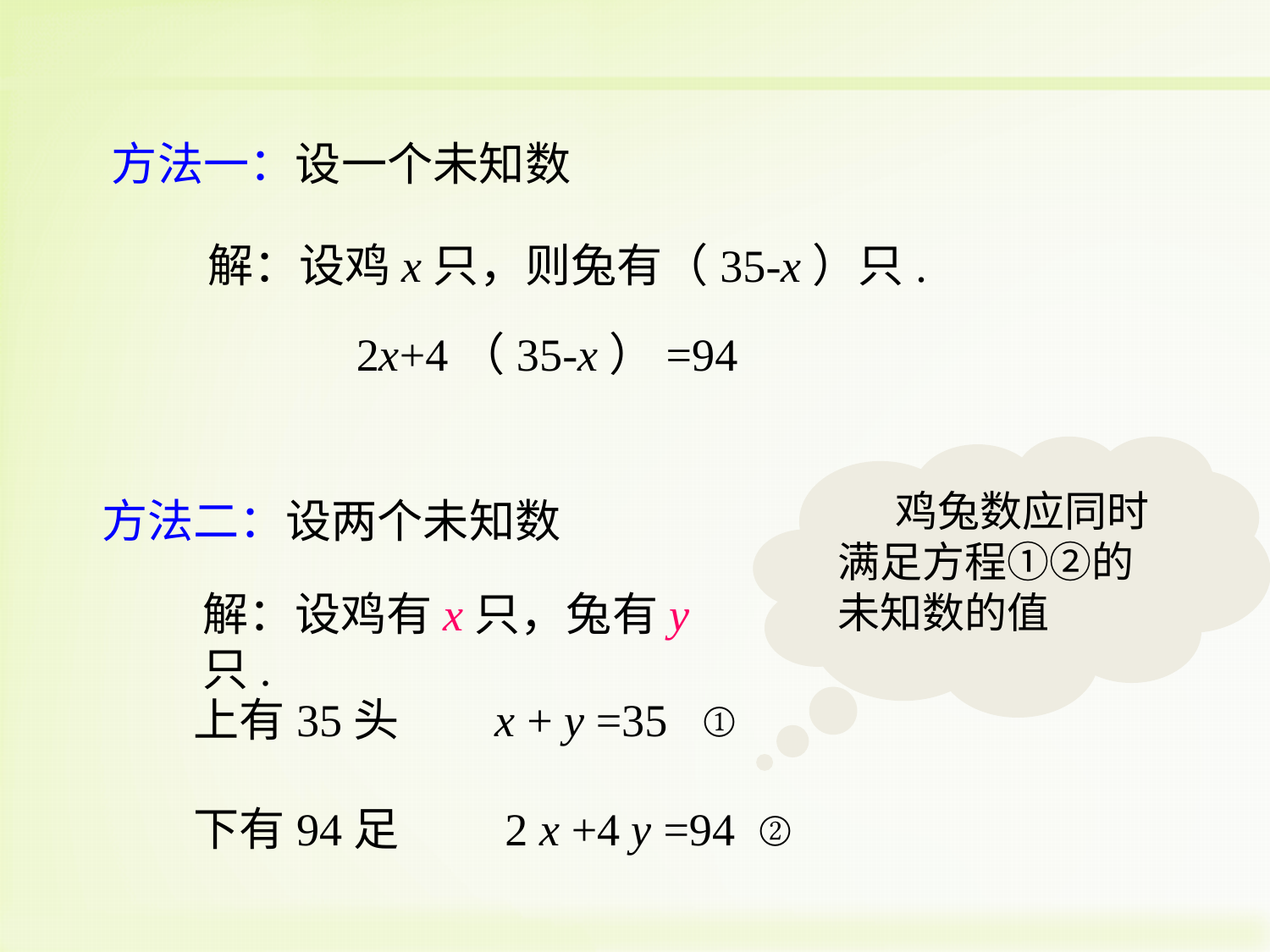

方法一：设一个未知数
解：设鸡x只，则兔有（35-x）只.
2x+4（35-x）=94
     鸡兔数应同时满足方程①②的未知数的值
方法二：设两个未知数
解：设鸡有x只，兔有y只.
上有35头
x + y =35   ①
下有94足
2 x +4 y =94  ②